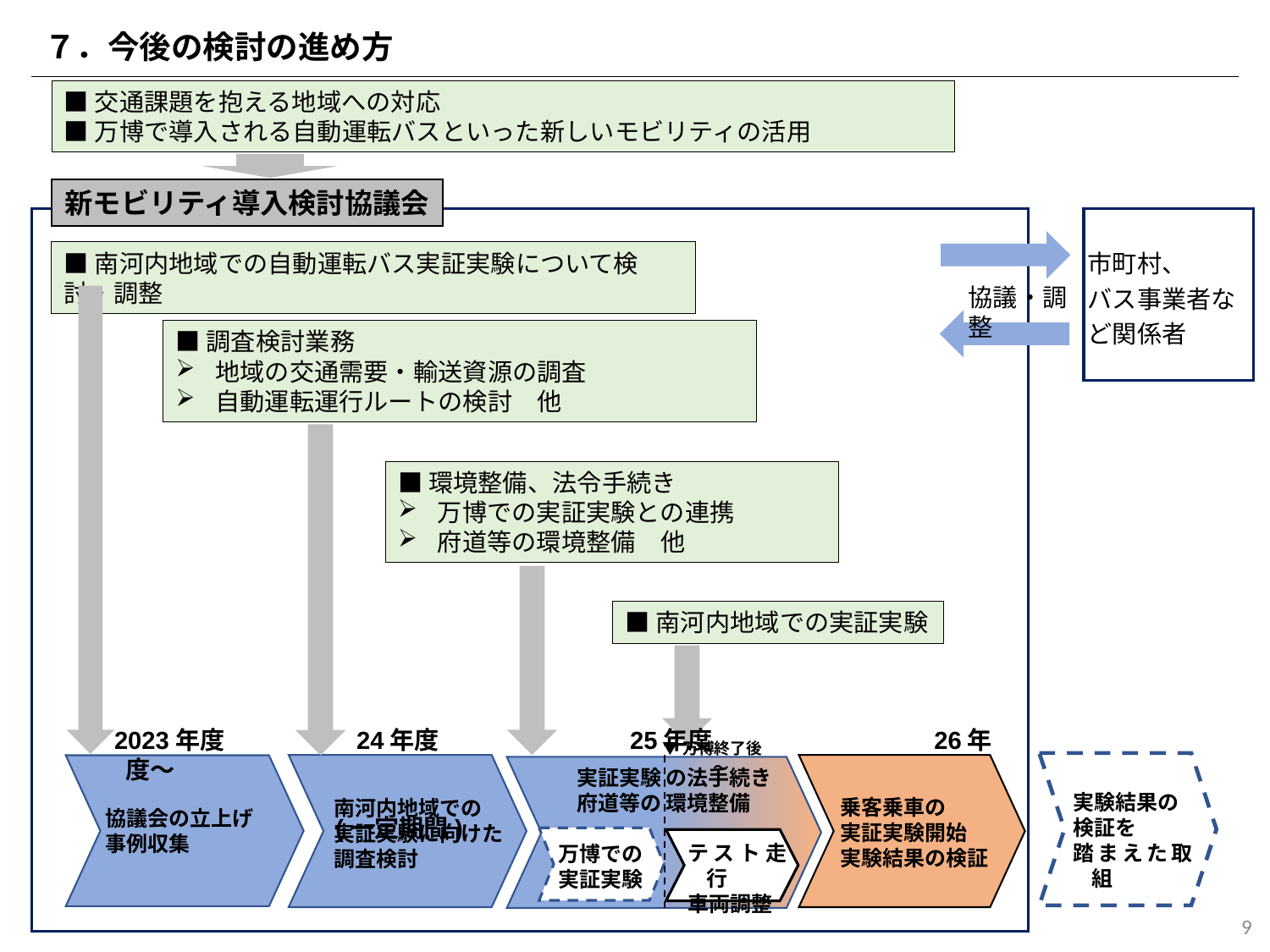

７．今後の検討の進め方
■交通課題を抱える地域への対応
■万博で導入される自動運転バスといった新しいモビリティの活用

新モビリティ導入検討協議会

市町村、
バス事業者など関係者

■南河内地域での自動運転バス実証実験について検討・調整
協議・調整

■調査検討業務
地域の交通需要・輸送資源の調査
自動運転運行ルートの検討　他

■環境整備、法令手続き
万博での実証実験との連携
府道等の環境整備　他

■南河内地域での実証実験

 2023年度       　　　  24年度　　　　　　 　 25年度　　　　　　　　   26年度～
　　　　　　　　　　　　　　　　　　　　　　　　　　　　　　　　　　　　　　　　　　　　 (一定期間)
▼万博終了後～

実証実験 の法手続き
府道等の 環境整備
実験結果の
検証を
踏まえた取組
乗客乗車の
実証実験開始
実験結果の検証
南河内地域での
実証実験に向けた
調査検討
協議会の立上げ
事例収集

テスト走行
車両調整
万博での
実証実験
9